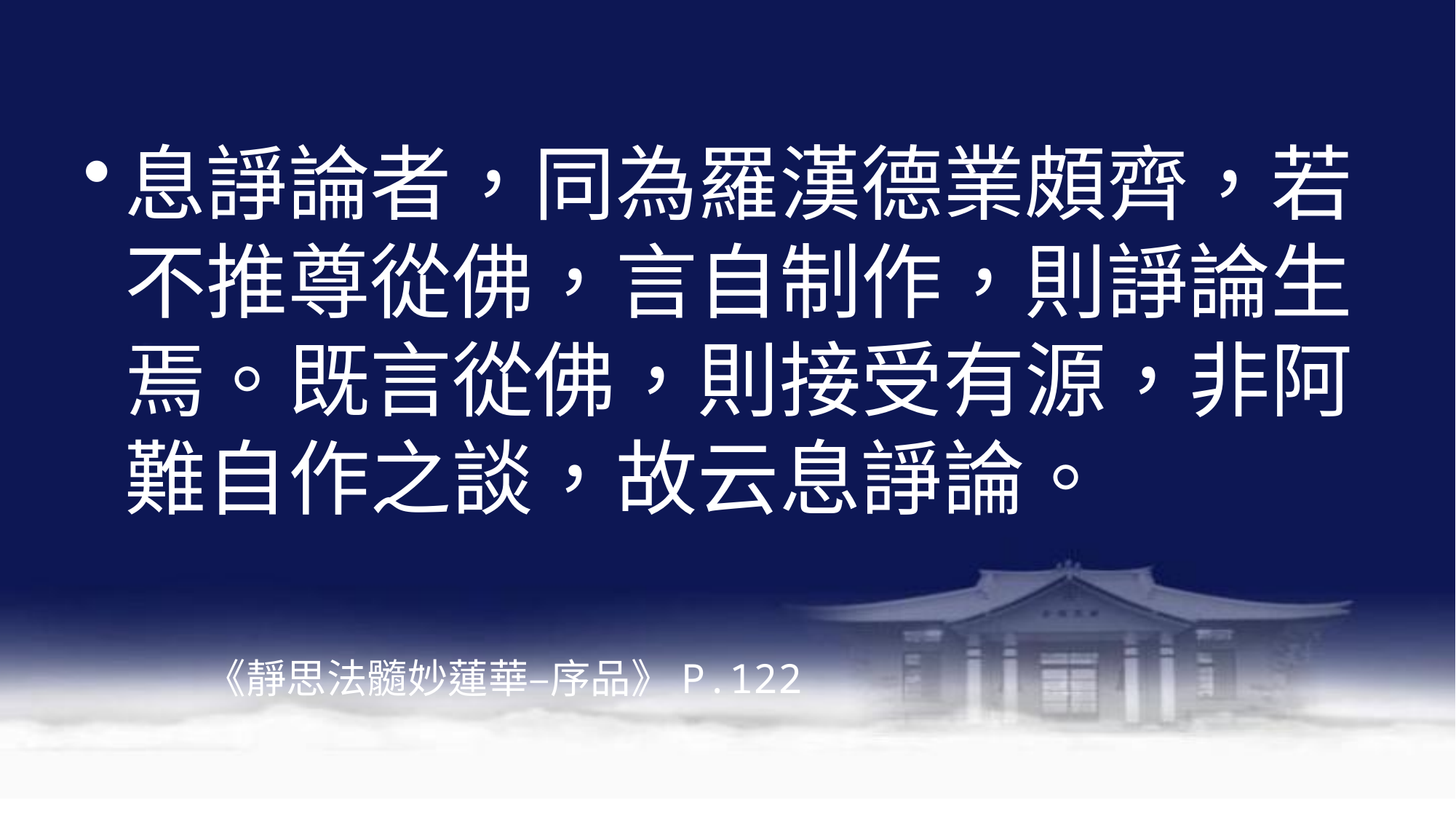

#
息諍論者，同為羅漢德業頗齊，若不推尊從佛，言自制作，則諍論生焉。既言從佛，則接受有源，非阿難自作之談，故云息諍論。
《靜思法髓妙蓮華–序品》P.122